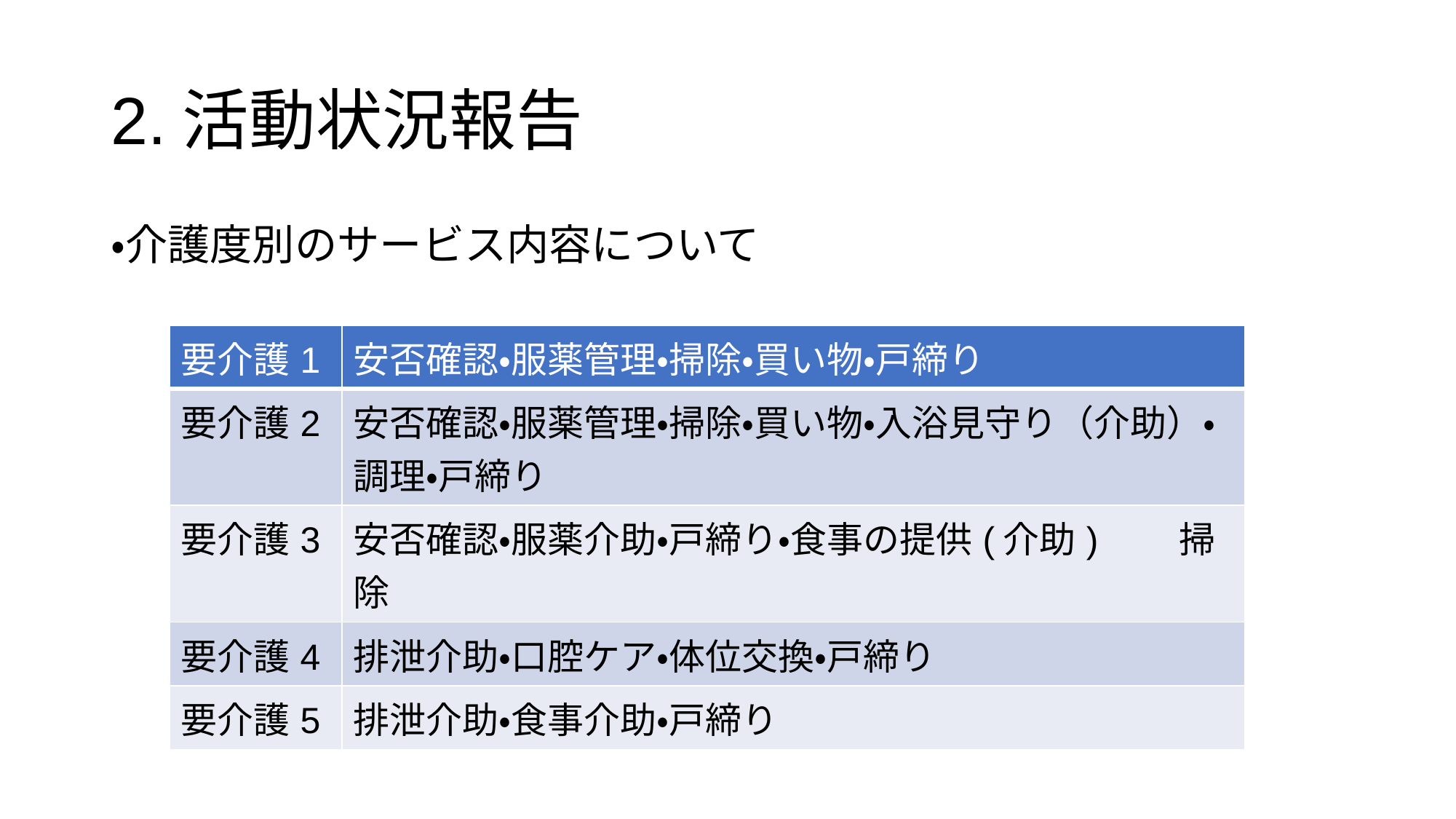

# 2.活動状況報告
・介護度別のサービス内容について

| 要介護1 | 安否確認・服薬管理・掃除・買い物・戸締り |
| --- | --- |
| 要介護2 | 安否確認・服薬管理・掃除・買い物・入浴見守り（介助）・調理・戸締り |
| 要介護3 | 安否確認・服薬介助・戸締り・食事の提供(介助)　　掃除 |
| 要介護4 | 排泄介助・口腔ケア・体位交換・戸締り |
| 要介護5 | 排泄介助・食事介助・戸締り |